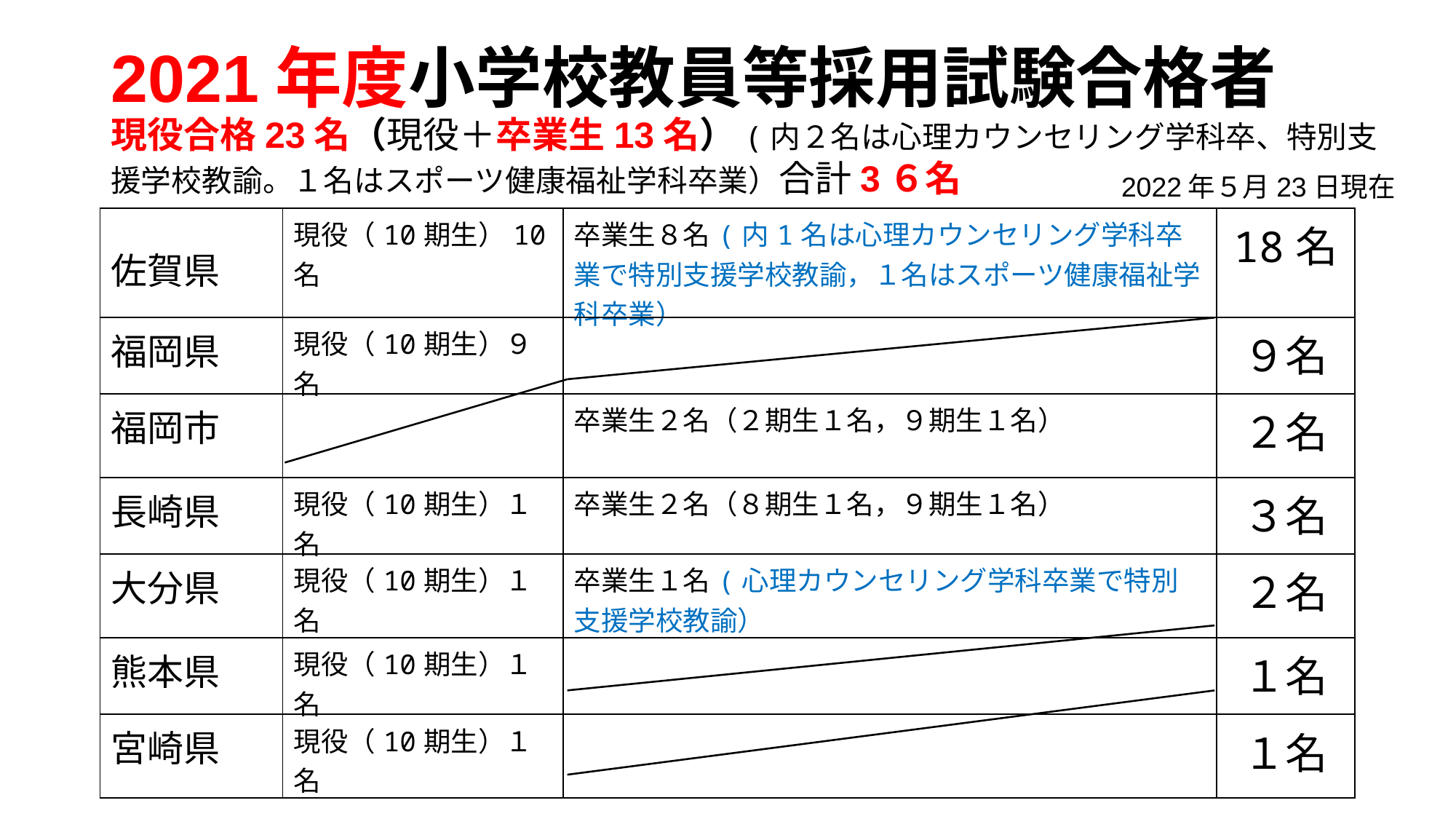

# 2021年度小学校教員等採用試験合格者
現役合格23名（現役＋卒業生13名）(内２名は心理カウンセリング学科卒、特別支援学校教諭。１名はスポーツ健康福祉学科卒業）合計3６名
2022年５月23日現在
| 佐賀県 | 現役（10期生）10名 | 卒業生８名(内1名は心理カウンセリング学科卒業で特別支援学校教諭，１名はスポーツ健康福祉学科卒業） | 18名 |
| --- | --- | --- | --- |
| 福岡県 | 現役（10期生）９名 |  | ９名 |
| 福岡市 |  | 卒業生２名（２期生１名，９期生１名） | ２名 |
| 長崎県 | 現役（10期生）１名 | 卒業生２名（８期生１名，９期生１名） | ３名 |
| 大分県 | 現役（10期生）１名 | 卒業生１名(心理カウンセリング学科卒業で特別支援学校教諭） | ２名 |
| 熊本県 | 現役（10期生）１名 |  | １名 |
| 宮崎県 | 現役（10期生）１名 |  | １名 |